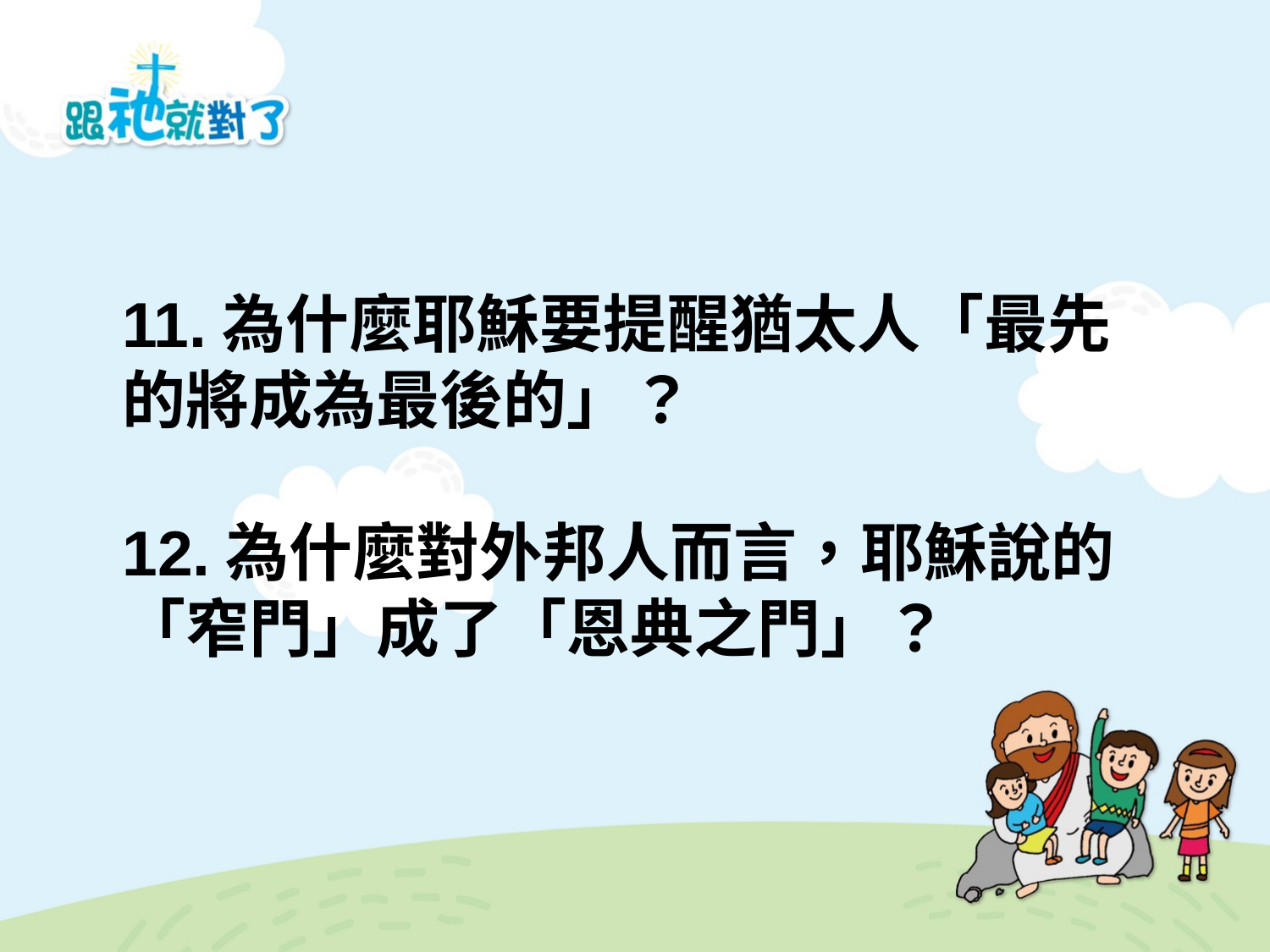

11.為什麼耶穌要提醒猶太人「最先的將成為最後的」？

12.為什麼對外邦人而言，耶穌說的「窄門」成了「恩典之門」？